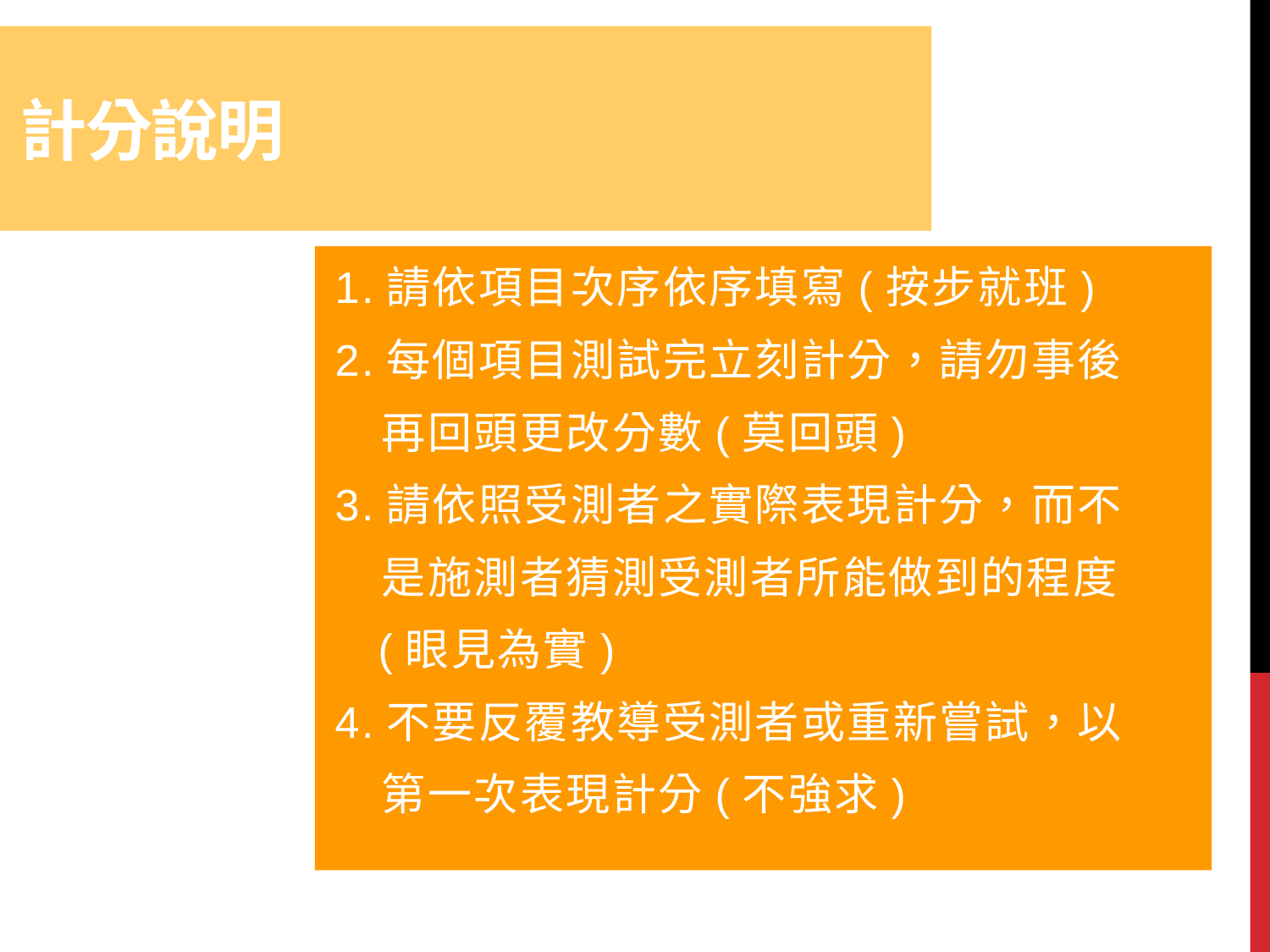

# 計分說明
1.請依項目次序依序填寫(按步就班)
2.每個項目測試完立刻計分，請勿事後
   再回頭更改分數(莫回頭)
3.請依照受測者之實際表現計分，而不
   是施測者猜測受測者所能做到的程度
   (眼見為實)
4.不要反覆教導受測者或重新嘗試，以
   第一次表現計分(不強求)